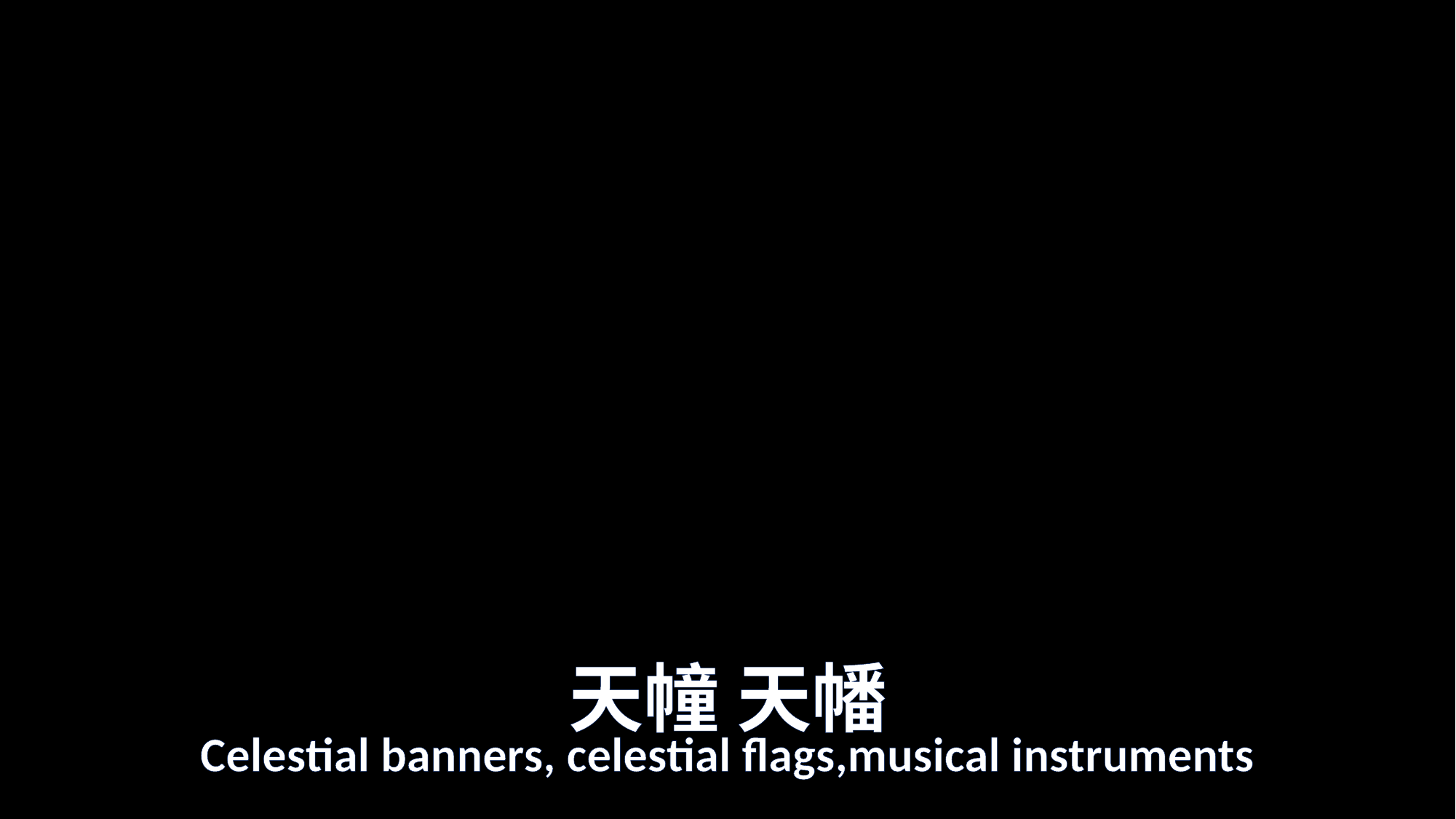

# 天幢 天幡
Celestial banners, celestial flags,musical instruments